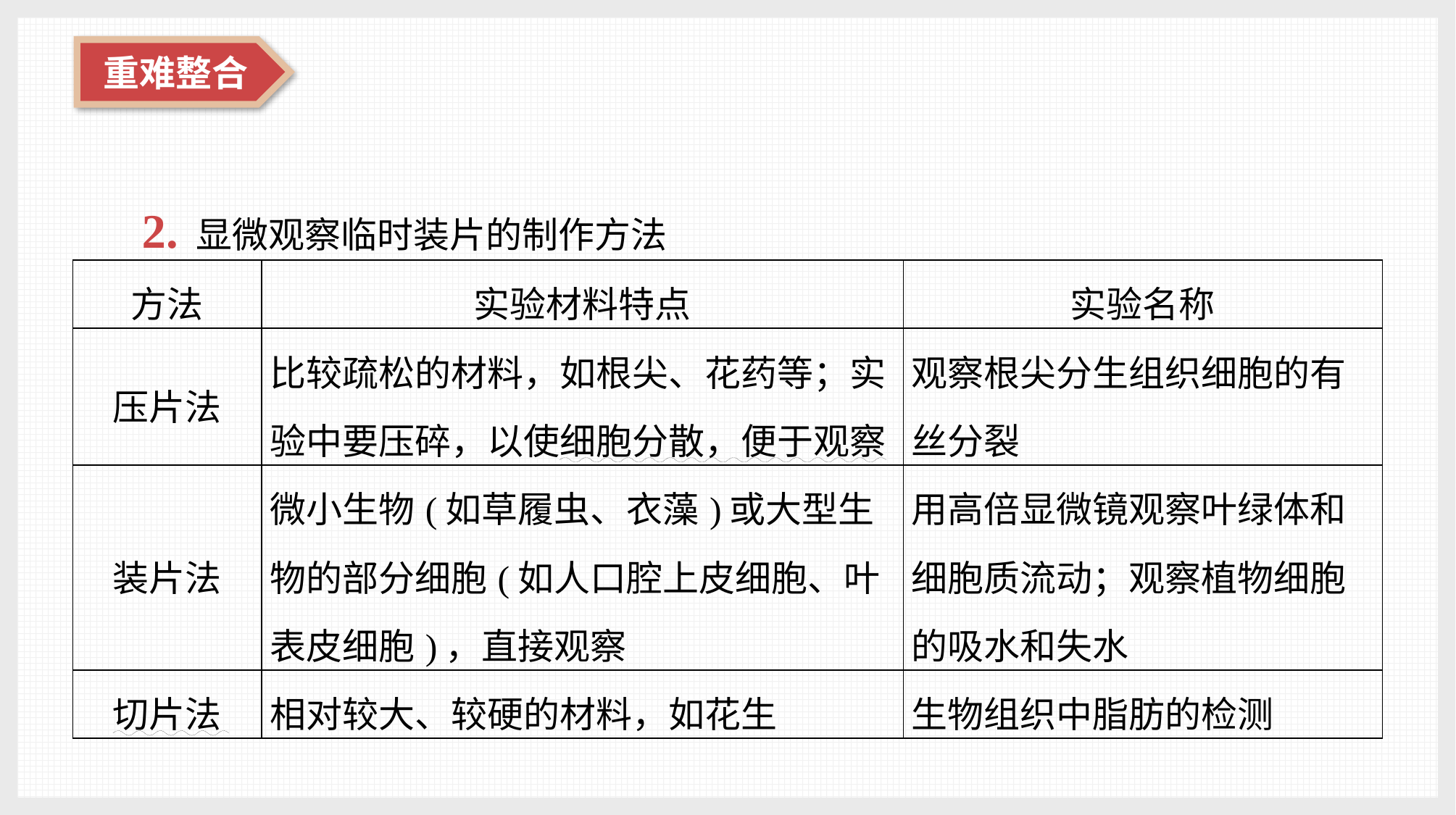

2. 显微观察临时装片的制作方法
| 方法 | 实验材料特点 | 实验名称 |
| --- | --- | --- |
| 压片法 | 比较疏松的材料，如根尖、花药等；实验中要压碎，以使细胞分散，便于观察 | 观察根尖分生组织细胞的有丝分裂 |
| 装片法 | 微小生物(如草履虫、衣藻)或大型生物的部分细胞(如人口腔上皮细胞、叶表皮细胞)，直接观察 | 用高倍显微镜观察叶绿体和细胞质流动；观察植物细胞的吸水和失水 |
| 切片法 | 相对较大、较硬的材料，如花生 | 生物组织中脂肪的检测 |